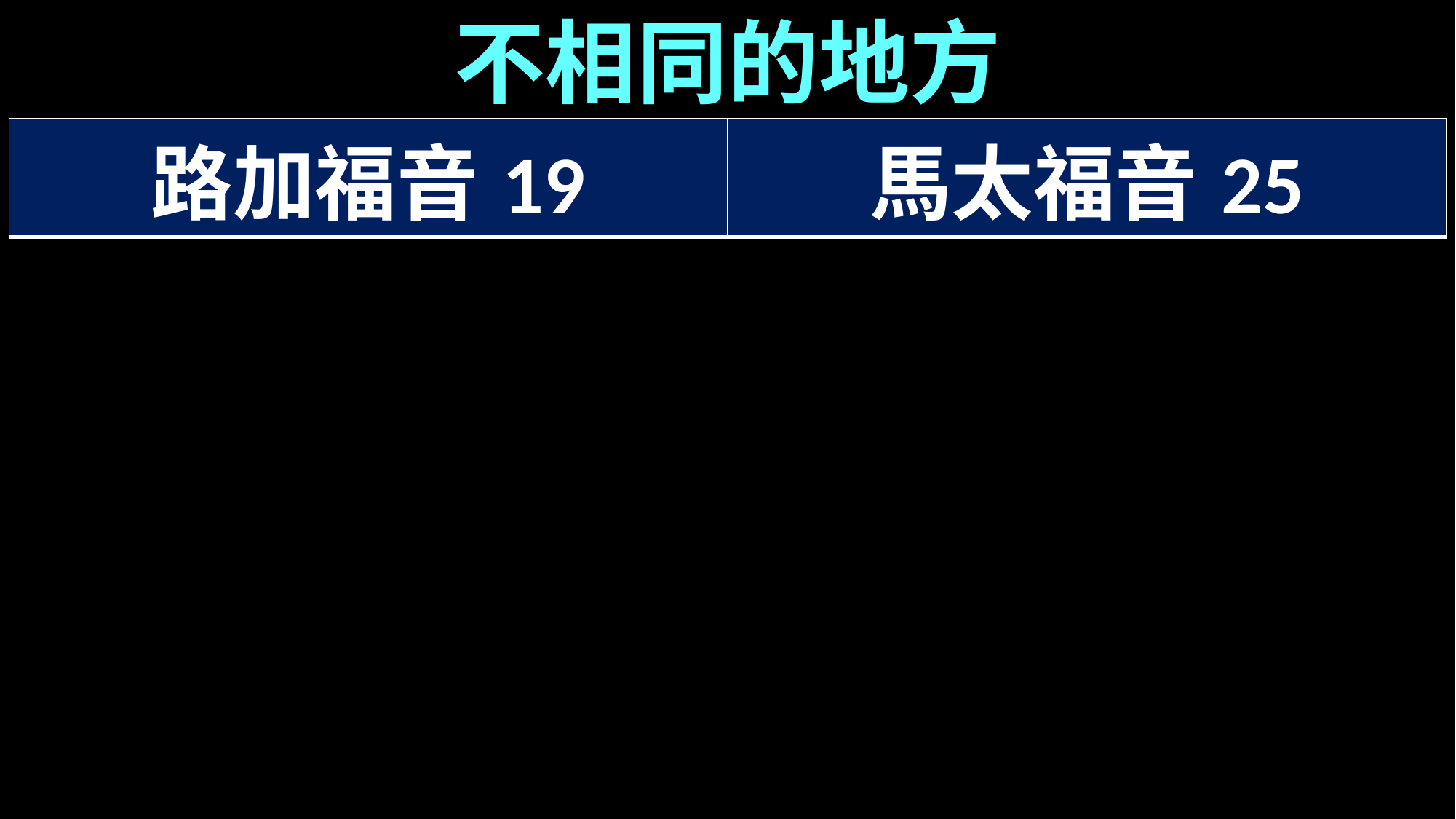

不相同的地方
| 路加福音19 | 馬太福音25 |
| --- | --- |